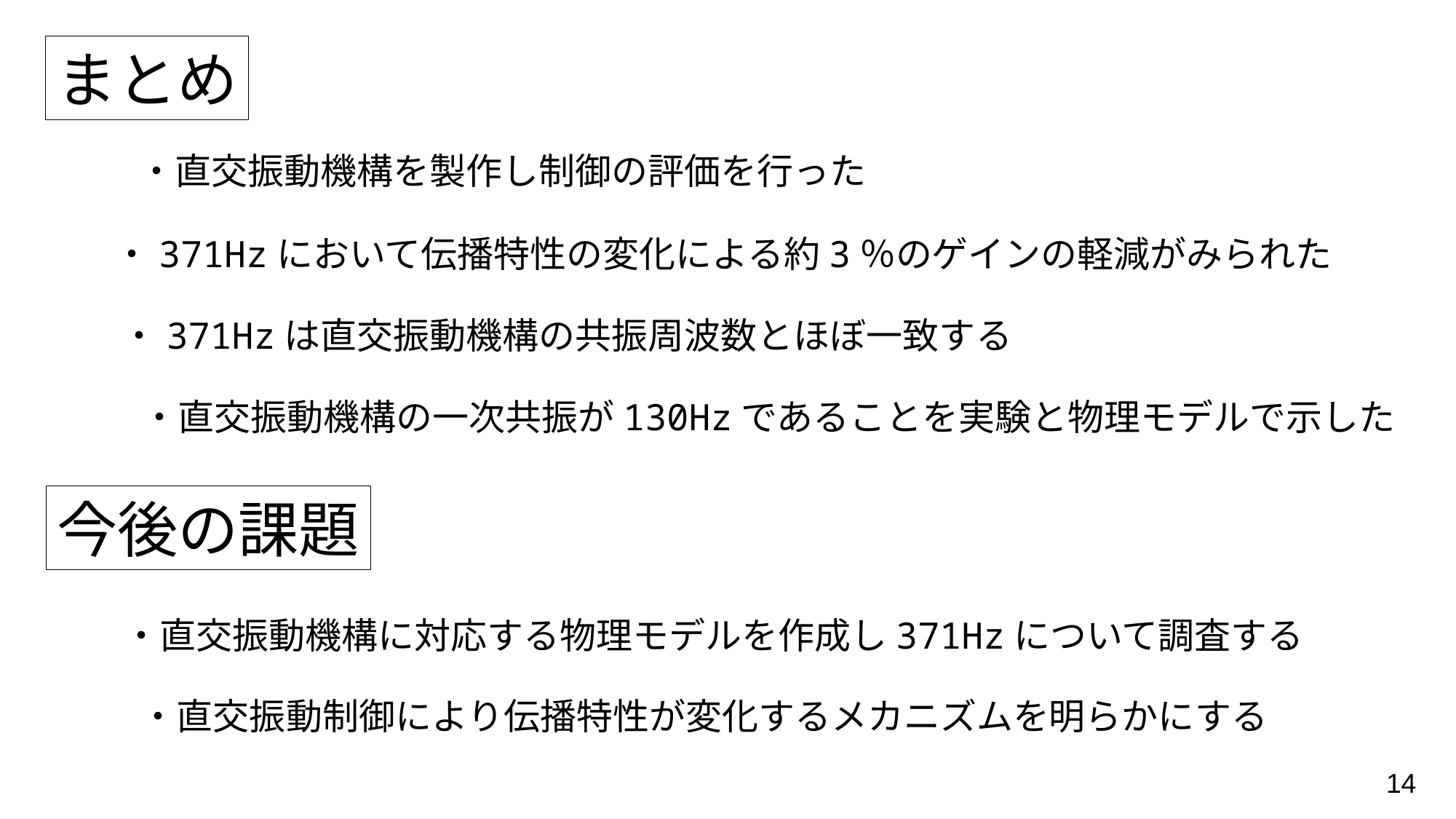

まとめ
・直交振動機構を製作し制御の評価を行った
・371Hzにおいて伝播特性の変化による約3％のゲインの軽減がみられた
・371Hzは直交振動機構の共振周波数とほぼ一致する
・直交振動機構の一次共振が130Hzであることを実験と物理モデルで示した
今後の課題
・直交振動機構に対応する物理モデルを作成し371Hzについて調査する
・直交振動制御により伝播特性が変化するメカニズムを明らかにする
14